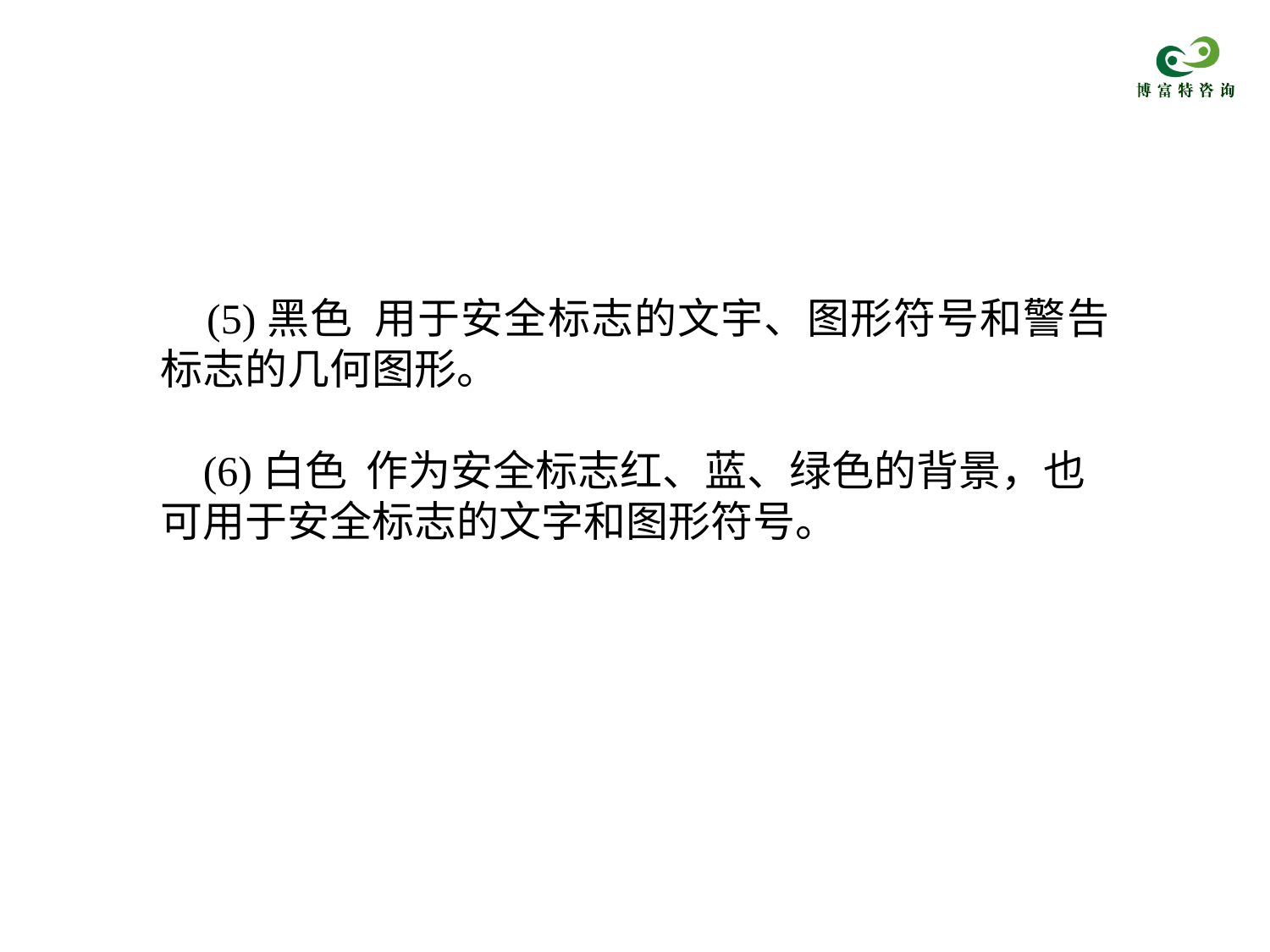

(5)黑色  用于安全标志的文宇、图形符号和警告标志的几何图形。

    (6)白色  作为安全标志红、蓝、绿色的背景，也可用于安全标志的文字和图形符号。